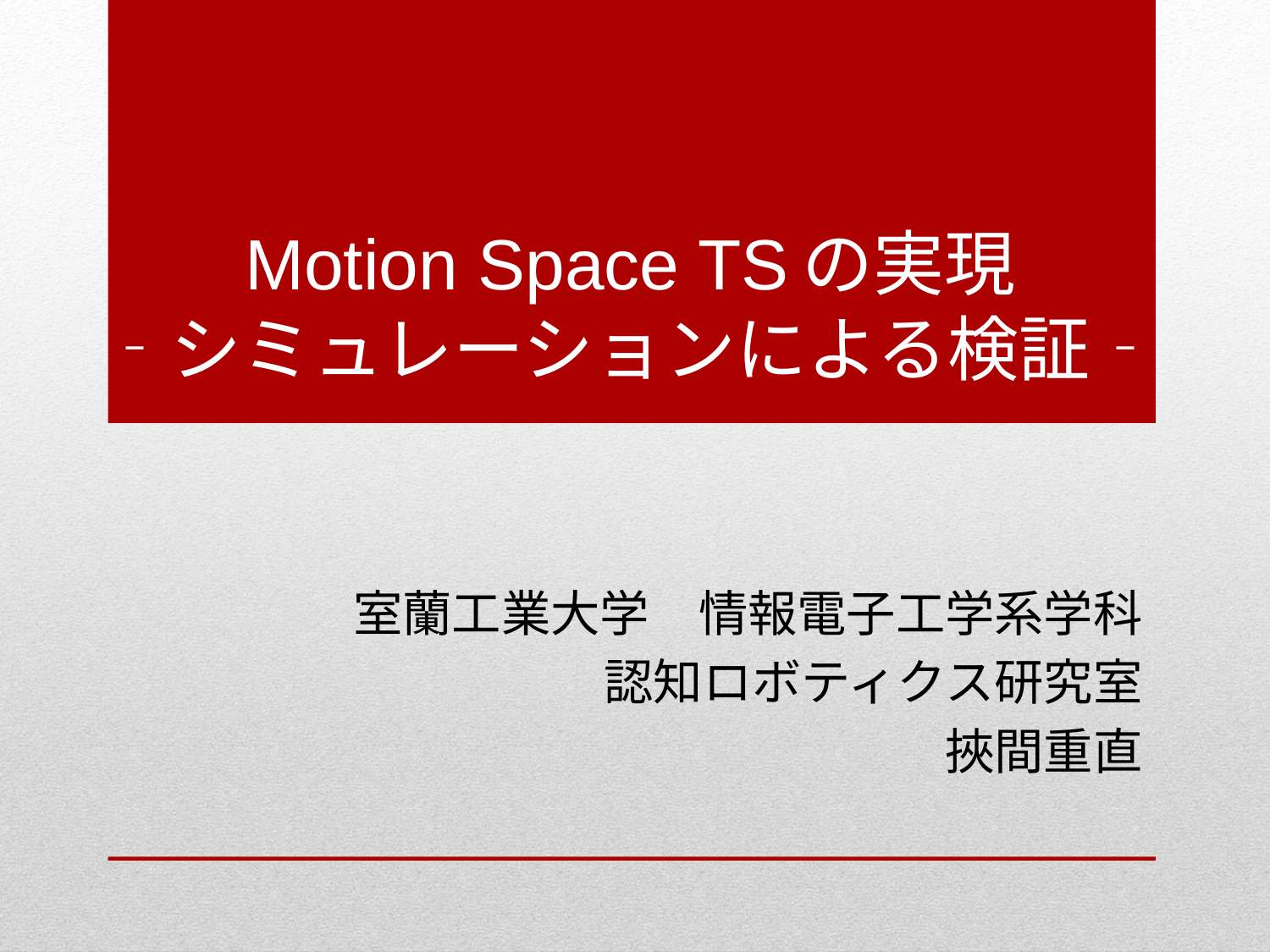

# Motion Space TSの実現 ‐シミュレーションによる検証‐
室蘭工業大学　情報電子工学系学科
認知ロボティクス研究室
挾間重直